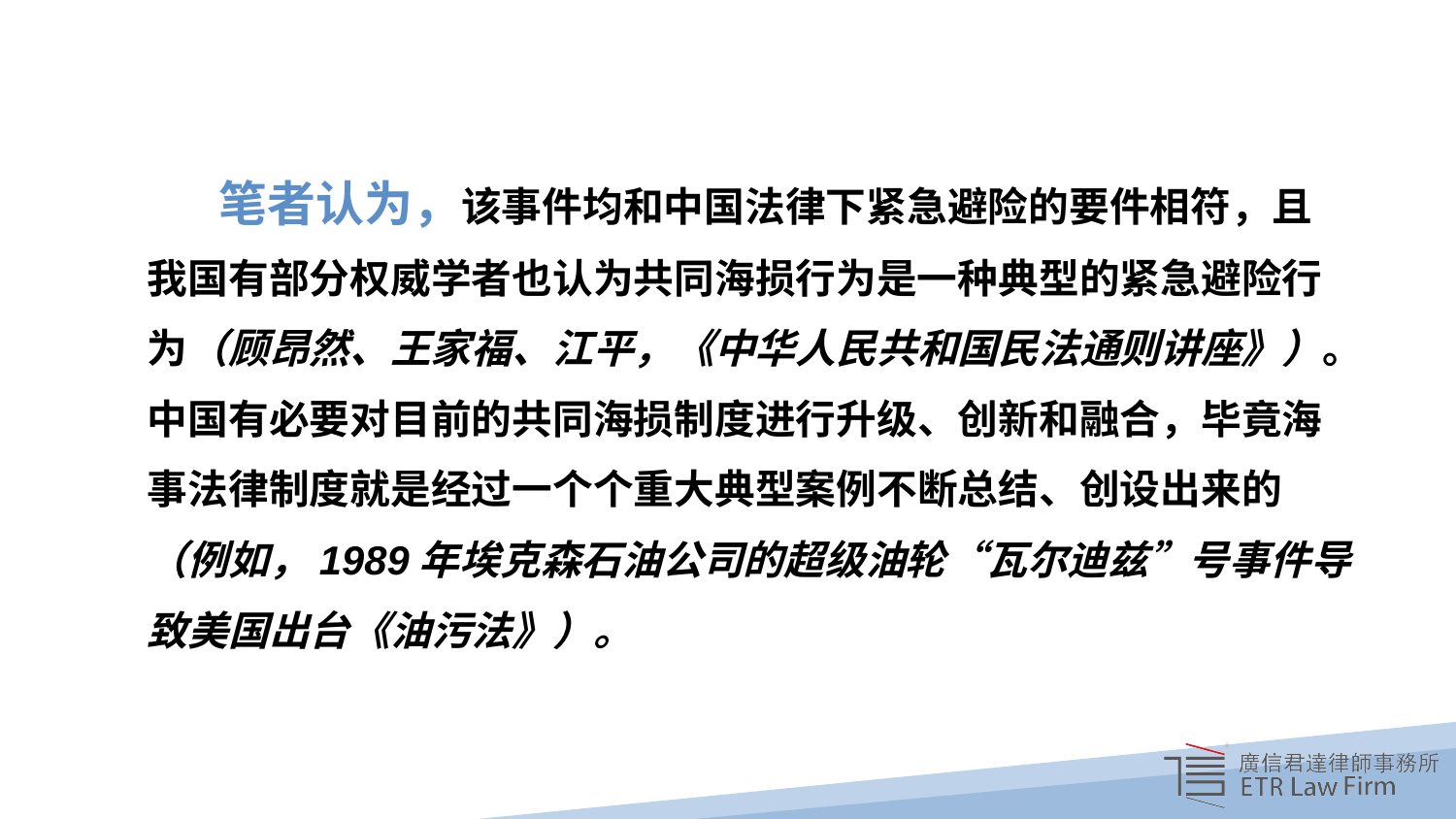

笔者认为，该事件均和中国法律下紧急避险的要件相符，且我国有部分权威学者也认为共同海损行为是一种典型的紧急避险行为（顾昂然、王家福、江平，《中华人民共和国民法通则讲座》）。中国有必要对目前的共同海损制度进行升级、创新和融合，毕竟海事法律制度就是经过一个个重大典型案例不断总结、创设出来的（例如，1989年埃克森石油公司的超级油轮“瓦尔迪兹”号事件导致美国出台《油污法》）。